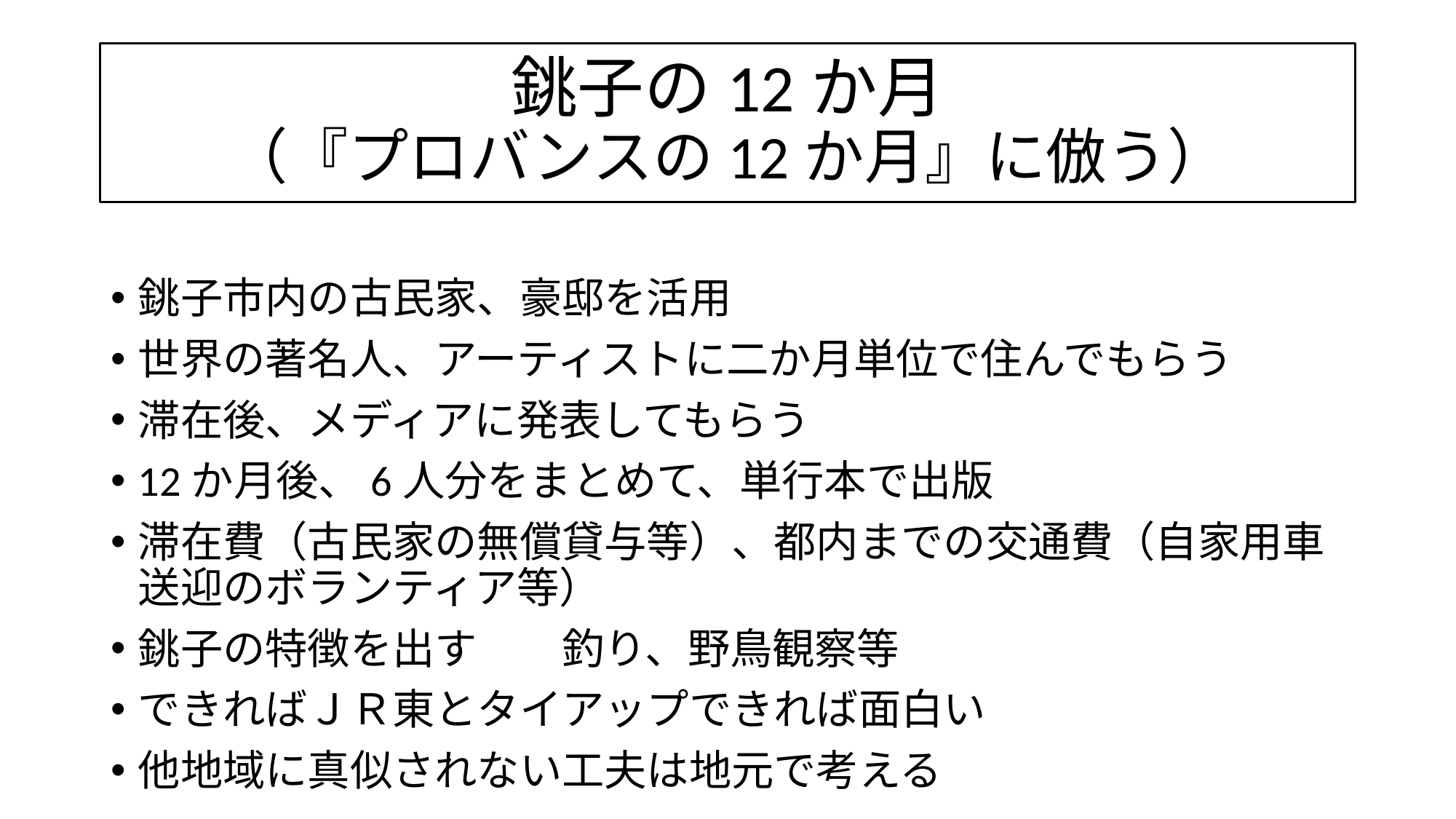

# 銚子の12か月 （『プロバンスの12か月』に倣う）
銚子市内の古民家、豪邸を活用
世界の著名人、アーティストに二か月単位で住んでもらう
滞在後、メディアに発表してもらう
12か月後、6人分をまとめて、単行本で出版
滞在費（古民家の無償貸与等）、都内までの交通費（自家用車送迎のボランティア等）
銚子の特徴を出す　　釣り、野鳥観察等
できればＪＲ東とタイアップできれば面白い
他地域に真似されない工夫は地元で考える